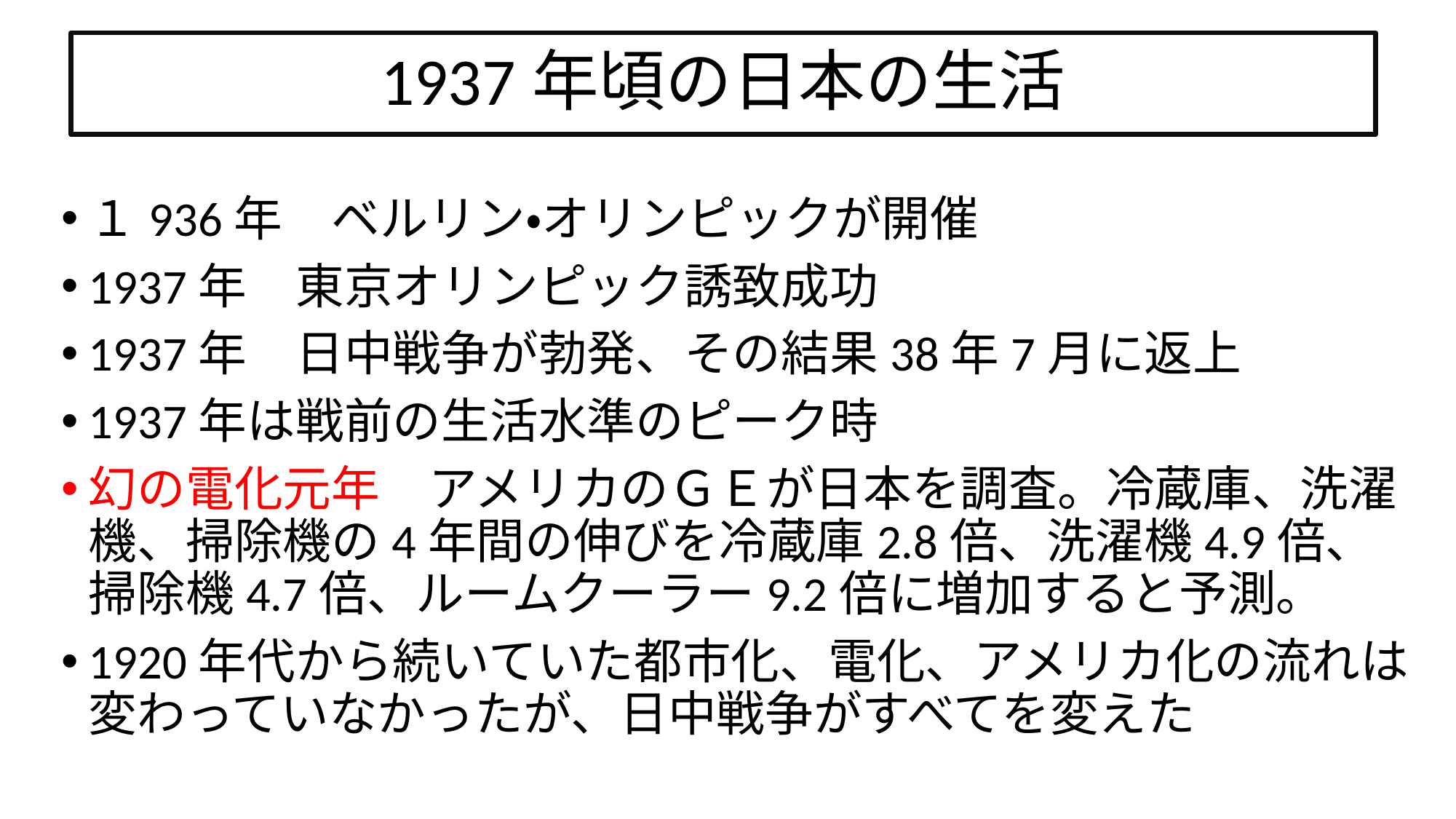

# 1937年頃の日本の生活
１936年　ベルリン・オリンピックが開催
1937年　東京オリンピック誘致成功
1937年　日中戦争が勃発、その結果38年7月に返上
1937年は戦前の生活水準のピーク時
幻の電化元年　アメリカのＧＥが日本を調査。冷蔵庫、洗濯機、掃除機の4年間の伸びを冷蔵庫2.8倍、洗濯機4.9倍、掃除機4.7倍、ルームクーラー9.2倍に増加すると予測。
1920年代から続いていた都市化、電化、アメリカ化の流れは変わっていなかったが、日中戦争がすべてを変えた